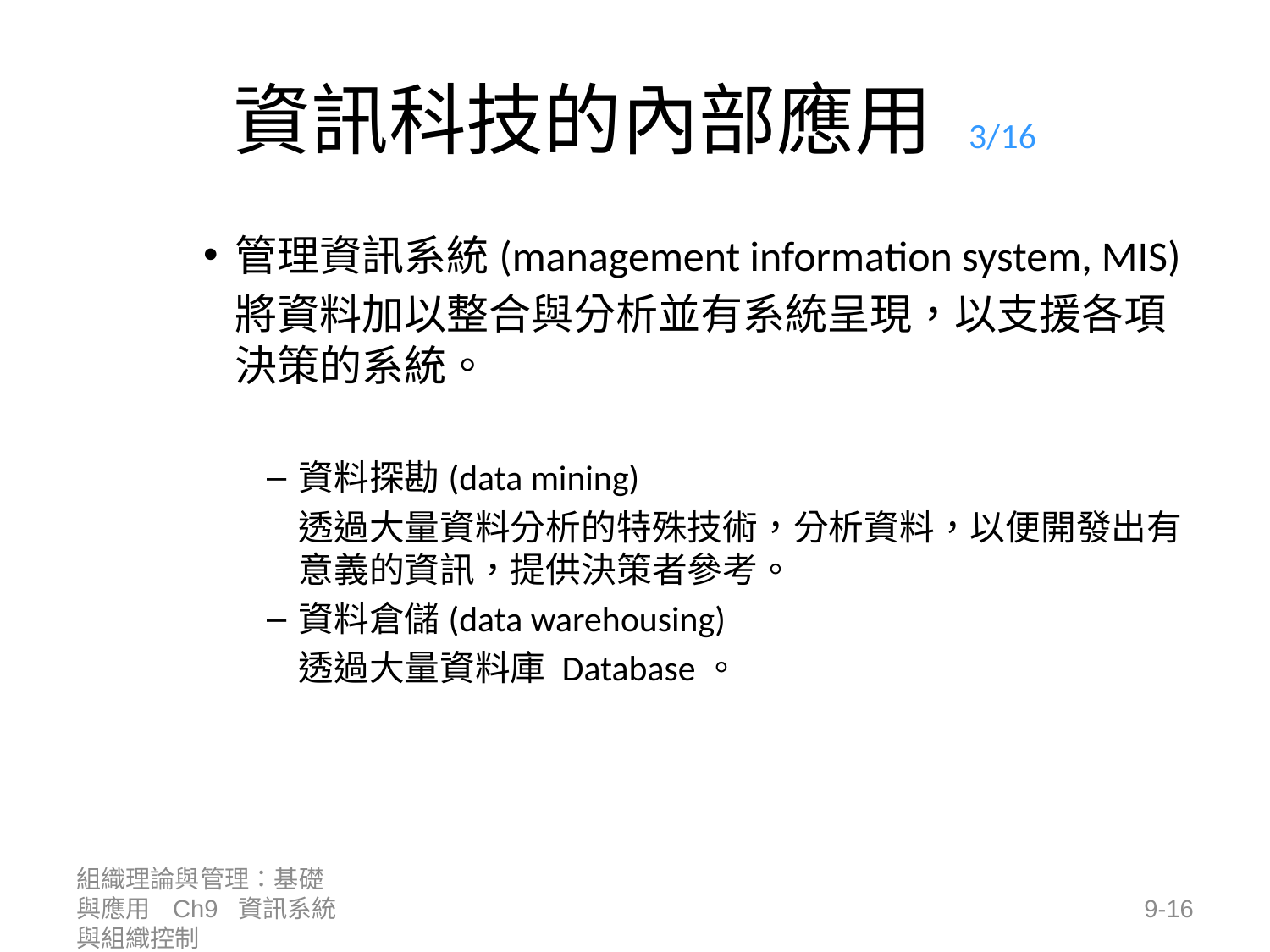

# 資訊科技的內部應用 3/16
管理資訊系統(management information system, MIS)
	將資料加以整合與分析並有系統呈現，以支援各項決策的系統。

資料探勘(data mining)
	透過大量資料分析的特殊技術，分析資料，以便開發出有意義的資訊，提供決策者參考。
資料倉儲(data warehousing)
	透過大量資料庫 Database。

組織理論與管理：基礎與應用   Ch9  資訊系統與組織控制
9-16